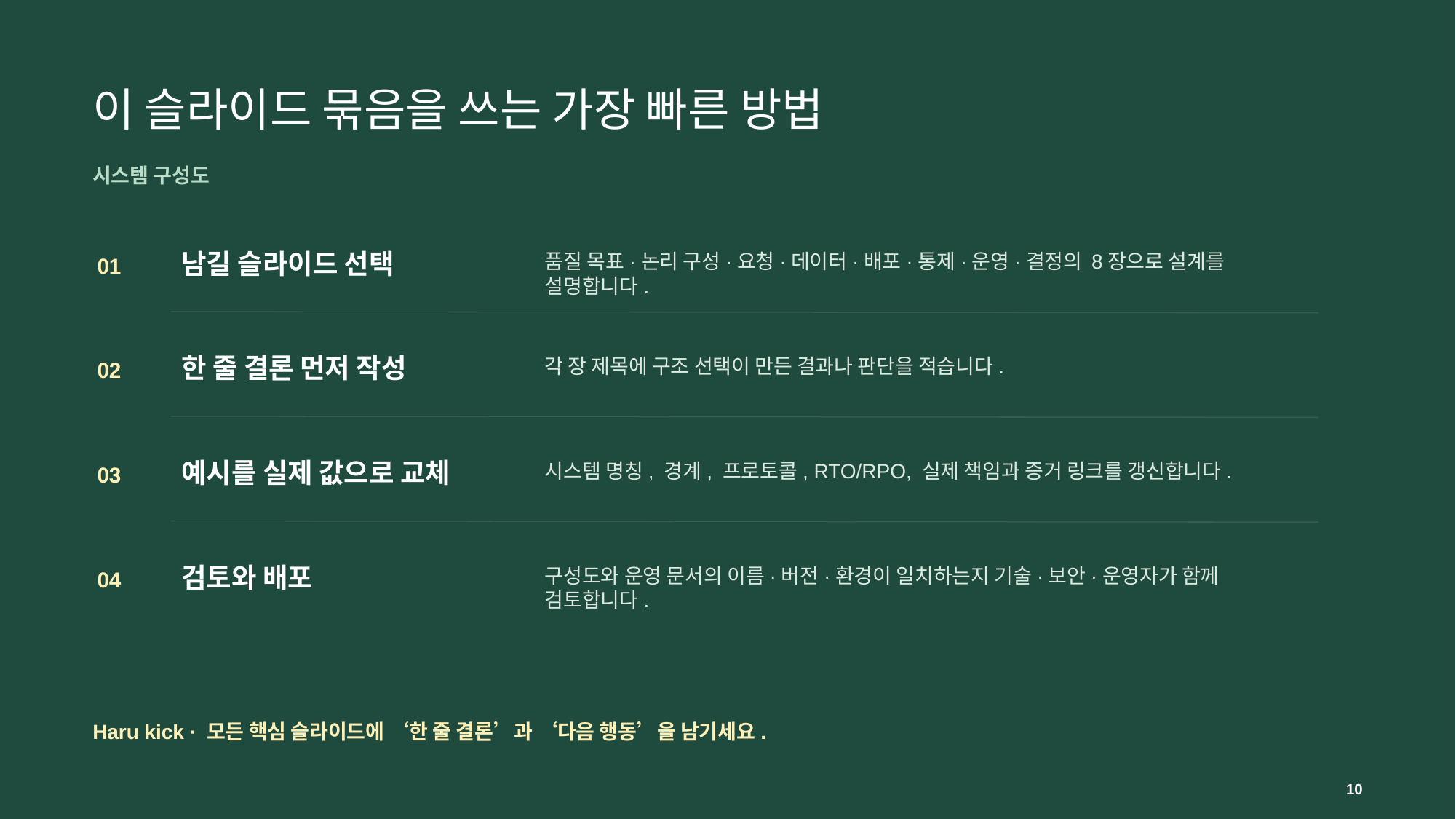

# 이 슬라이드 묶음을 쓰는 가장 빠른 방법
시스템 구성도
남길 슬라이드 선택
01
품질 목표·논리 구성·요청·데이터·배포·통제·운영·결정의 8장으로 설계를 설명합니다.

한 줄 결론 먼저 작성
02
각 장 제목에 구조 선택이 만든 결과나 판단을 적습니다.

예시를 실제 값으로 교체
03
시스템 명칭, 경계, 프로토콜, RTO/RPO, 실제 책임과 증거 링크를 갱신합니다.

검토와 배포
04
구성도와 운영 문서의 이름·버전·환경이 일치하는지 기술·보안·운영자가 함께 검토합니다.
Haru kick · 모든 핵심 슬라이드에 ‘한 줄 결론’과 ‘다음 행동’을 남기세요.
10